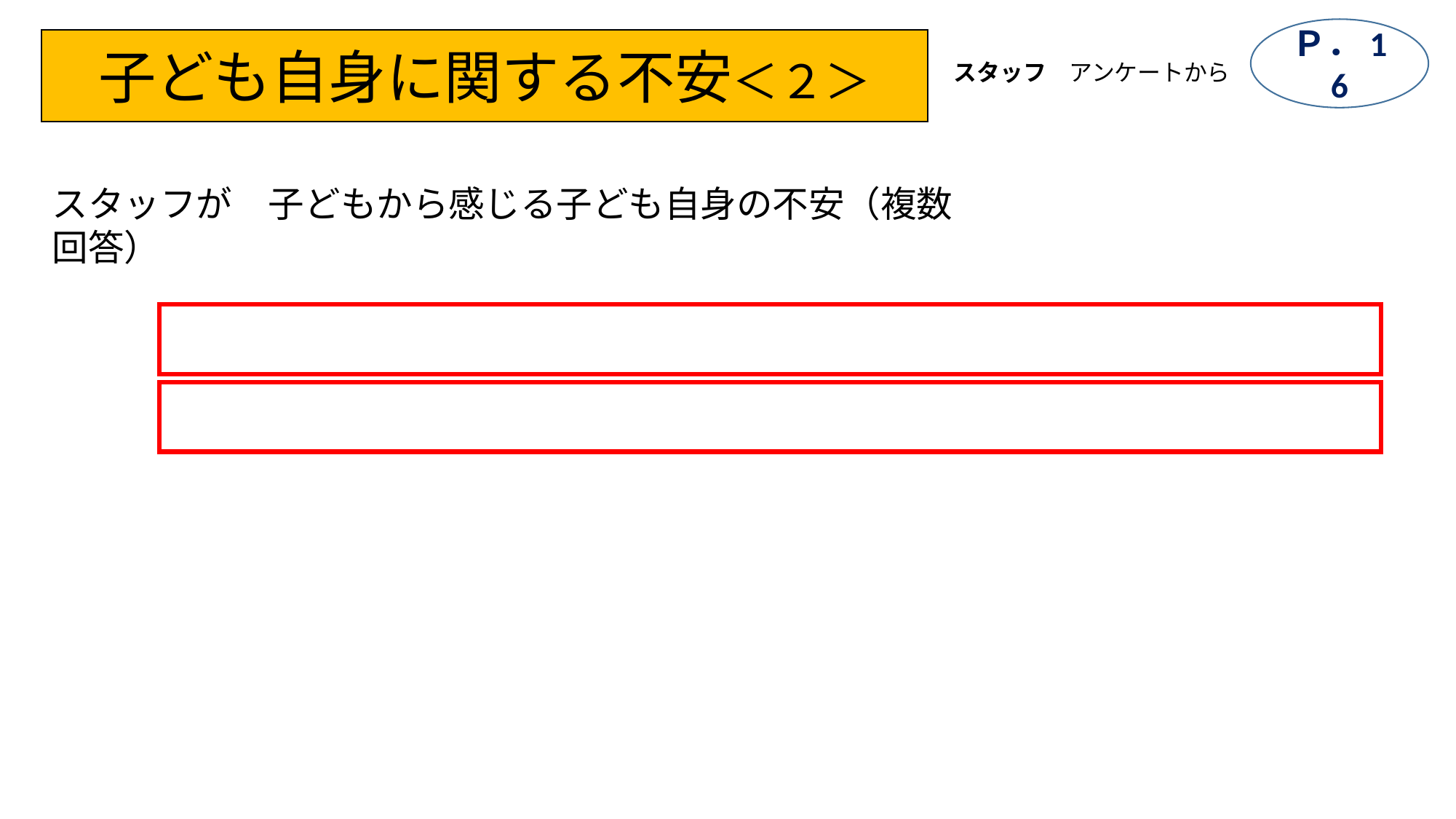

Ｐ．16
子ども自身に関する不安＜２＞
　スタッフ　アンケートから

### Chart

| Category |
|---|
スタッフが　子どもから感じる子ども自身の不安（複数回答）